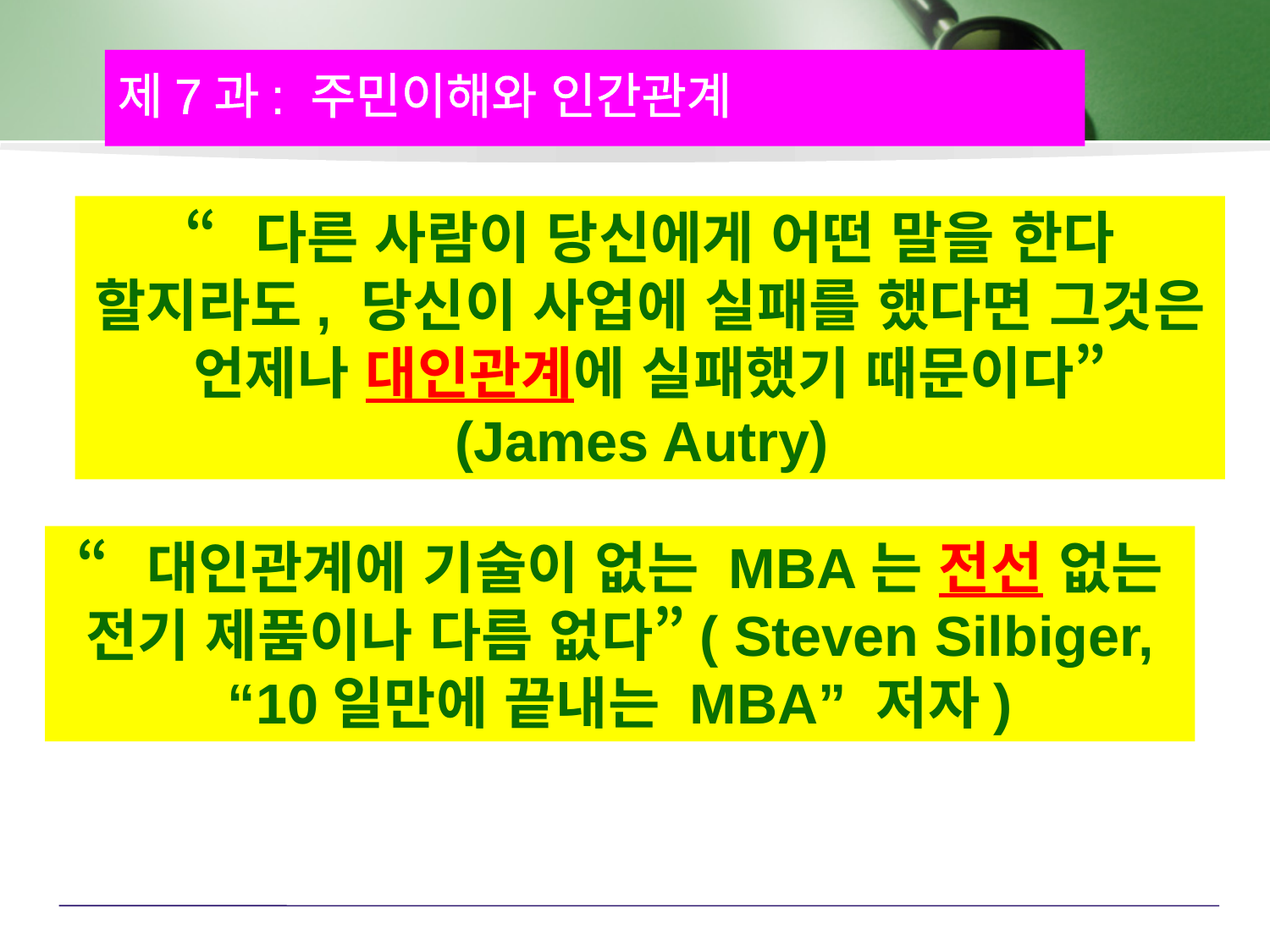

제7과: 주민이해와 인간관계
“다른 사람이 당신에게 어떤 말을 한다 할지라도, 당신이 사업에 실패를 했다면 그것은 언제나 대인관계에 실패했기 때문이다” (James Autry)
“대인관계에 기술이 없는 MBA는 전선 없는 전기 제품이나 다름 없다”( Steven Silbiger, “10일만에 끝내는 MBA” 저자)